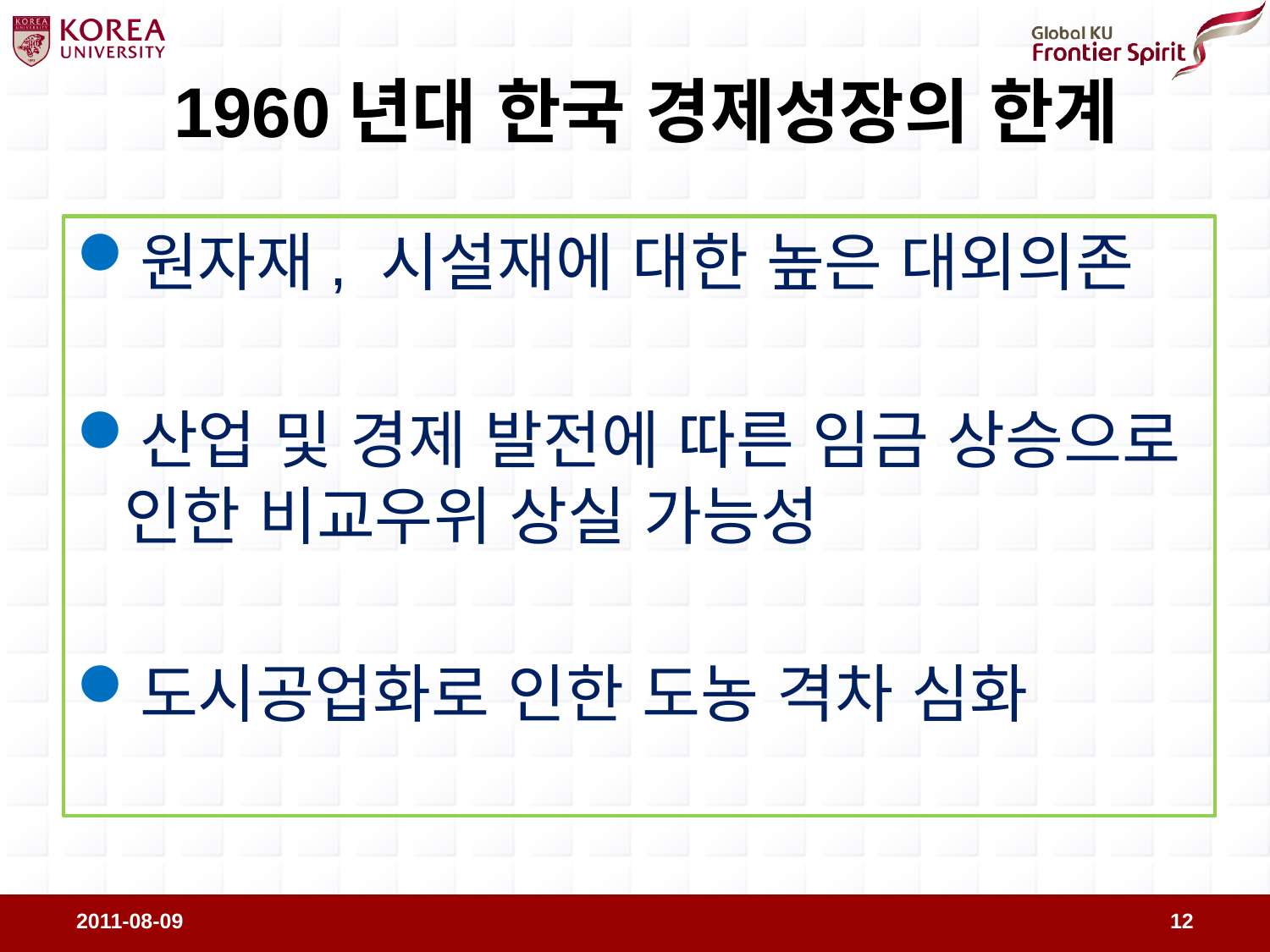

# 1960년대 한국 경제성장의 한계
원자재, 시설재에 대한 높은 대외의존

산업 및 경제 발전에 따른 임금 상승으로 인한 비교우위 상실 가능성

도시공업화로 인한 도농 격차 심화

2011-08-09
12